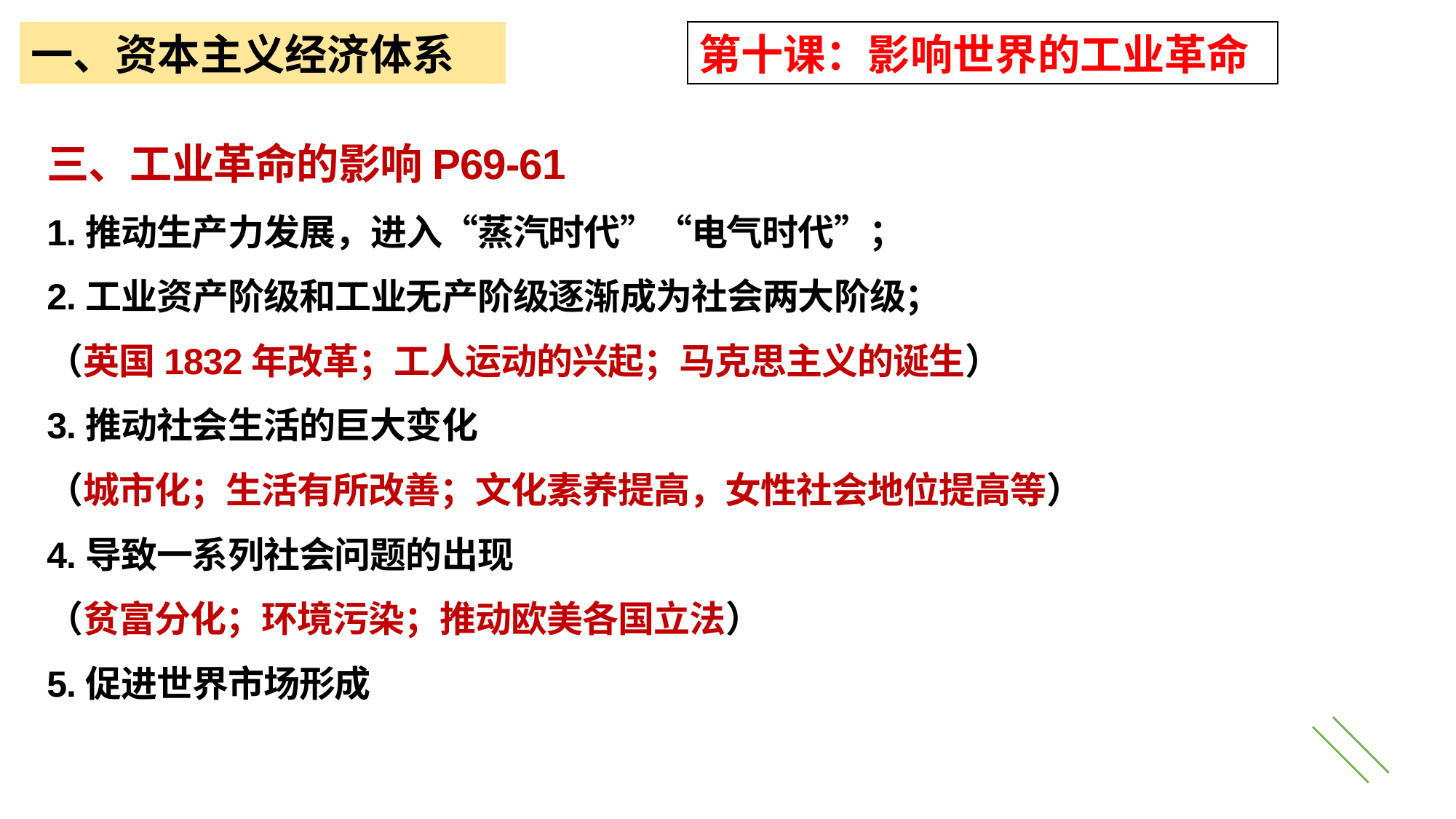

一、资本主义经济体系
第十课：影响世界的工业革命
三、工业革命的影响P69-61
1.推动生产力发展，进入“蒸汽时代”“电气时代”；
2.工业资产阶级和工业无产阶级逐渐成为社会两大阶级；
（英国1832年改革；工人运动的兴起；马克思主义的诞生）
3.推动社会生活的巨大变化
（城市化；生活有所改善；文化素养提高，女性社会地位提高等）
4.导致一系列社会问题的出现
（贫富分化；环境污染；推动欧美各国立法）
5.促进世界市场形成